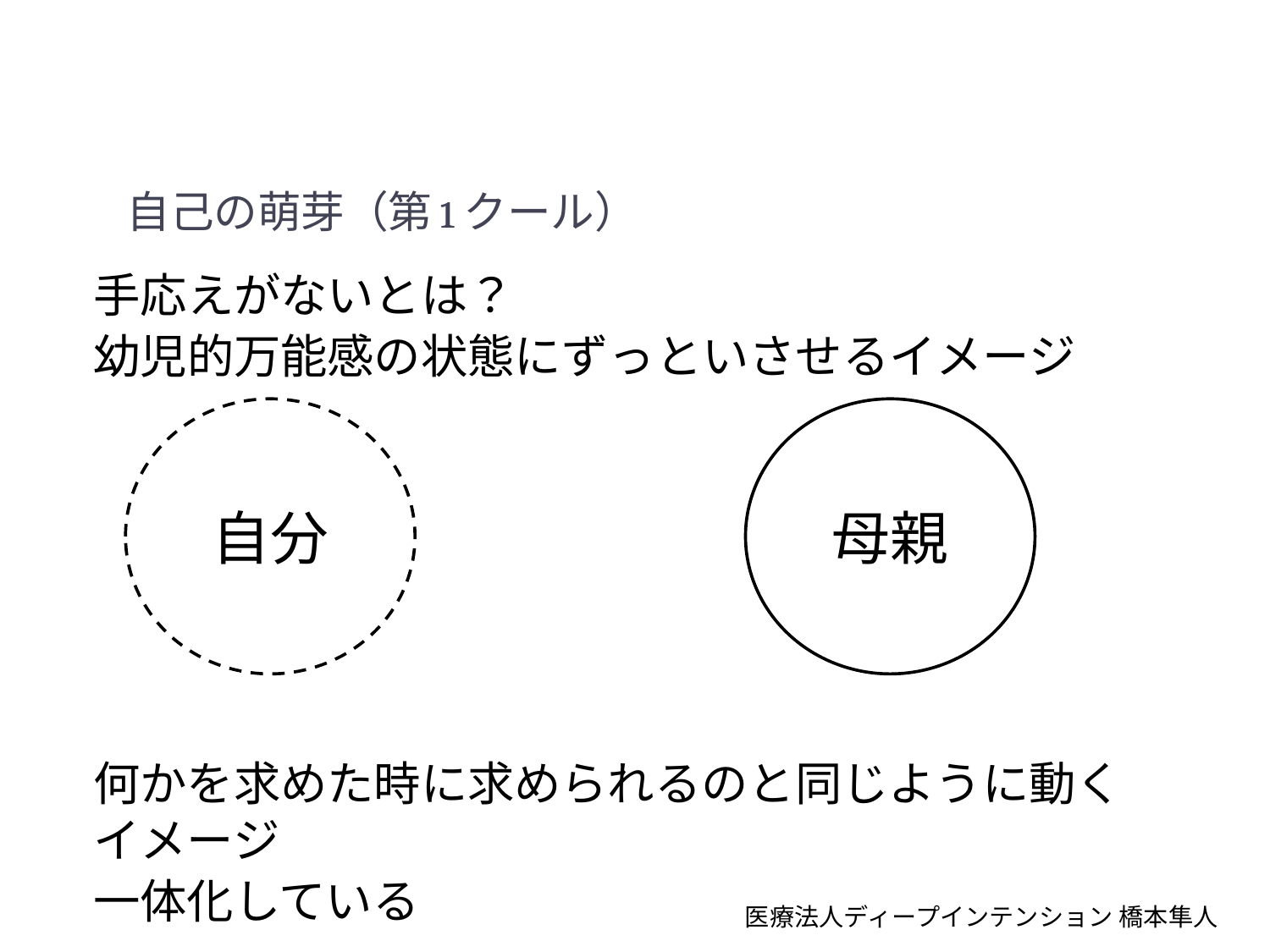

# 自己の萌芽（第1クール）
手応えがないとは？
幼児的万能感の状態にずっといさせるイメージ

何かを求めた時に求められるのと同じように動くイメージ
一体化している
自分
母親
医療法人ディープインテンション 橋本隼人